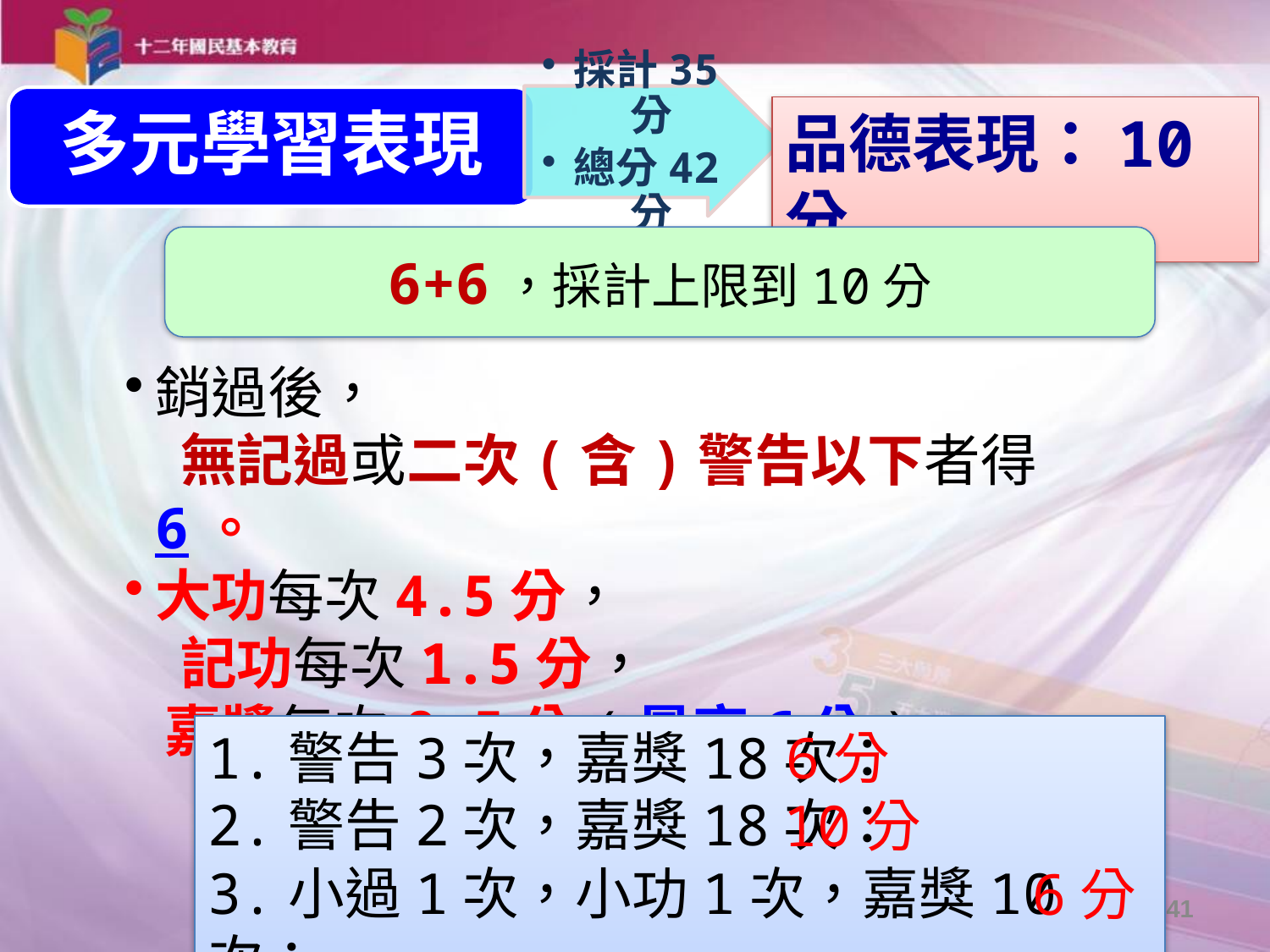

採計35分
總分42分

多元學習表現
品德表現：10分
6+6，採計上限到10分
銷過後，
  無記過或二次(含)警告以下者得6。
大功每次4.5分，
  記功每次1.5分，
  嘉獎每次0.5分(最高6分)。
1.警告3次，嘉獎18次：
2.警告2次，嘉獎18次：
3.小過1次，小功1次，嘉獎10次：
6分
10分
6分
41